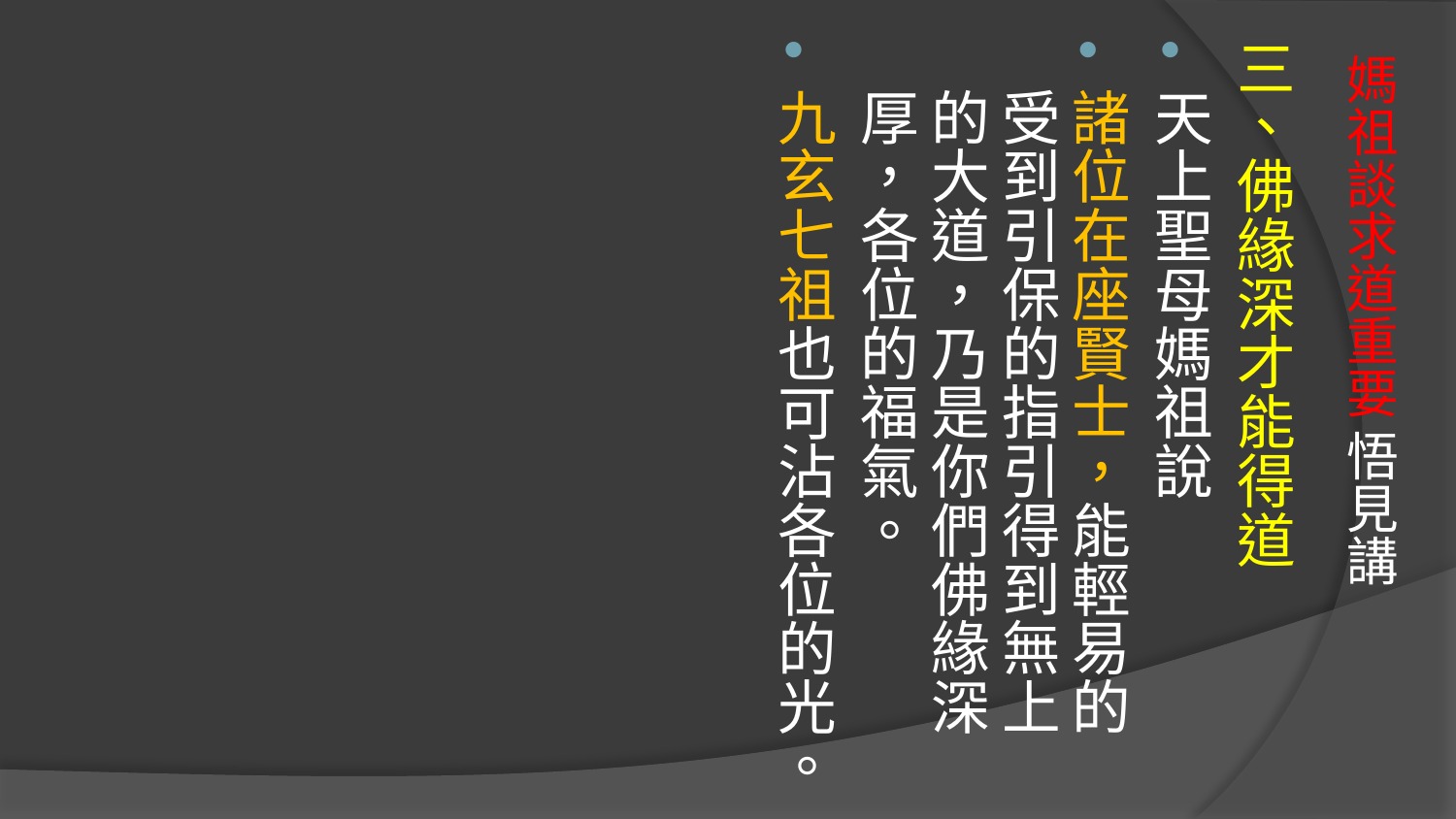

三、佛緣深才能得道
天上聖母媽祖說
諸位在座賢士，能輕易的受到引保的指引得到無上的大道，乃是你們佛緣深厚，各位的福氣。
九玄七祖也可沾各位的光。

# 媽祖談求道重要 悟見講